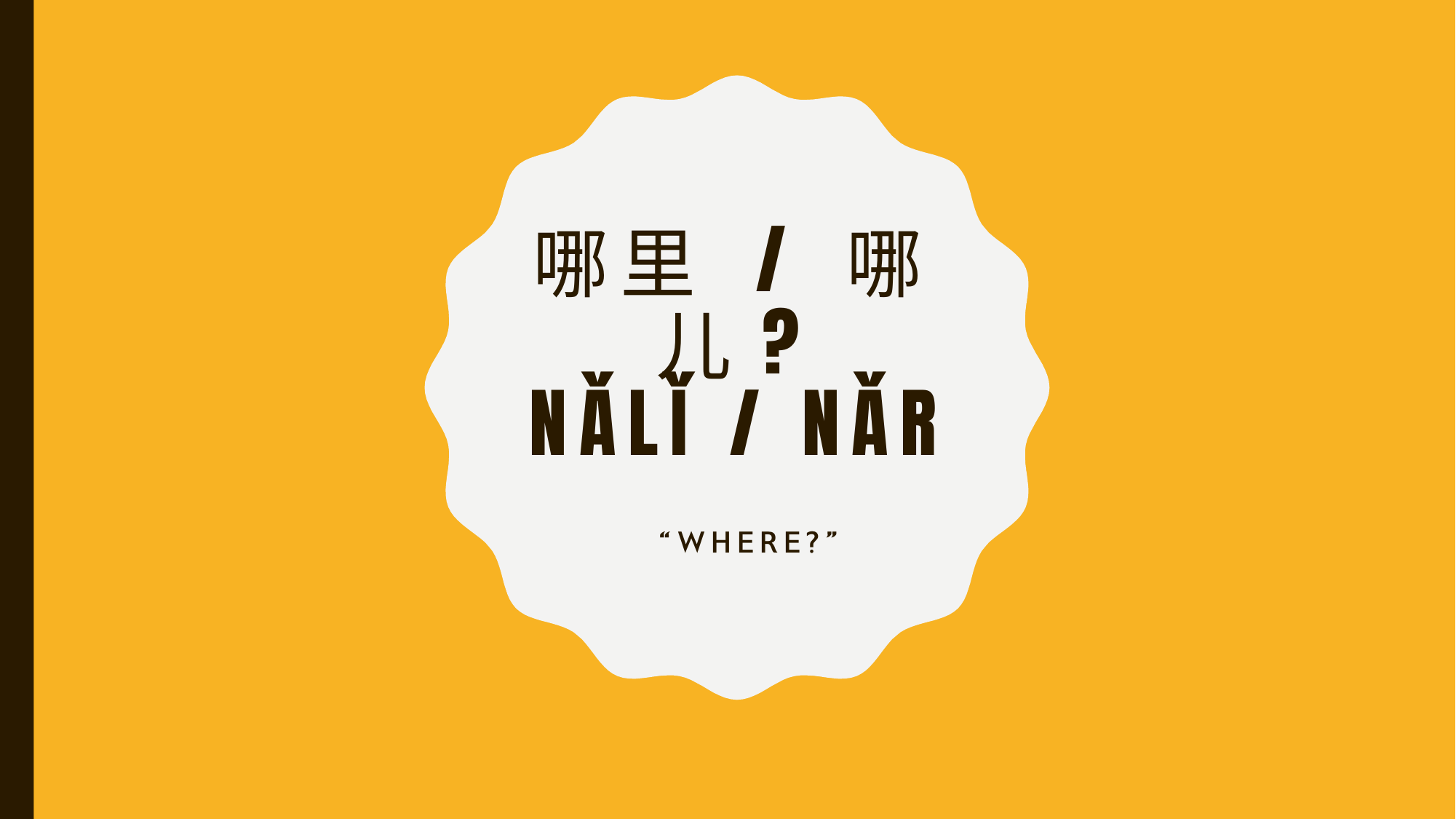

# 哪里 / 哪儿? Nǎlǐ / nǎr
“WHere?”